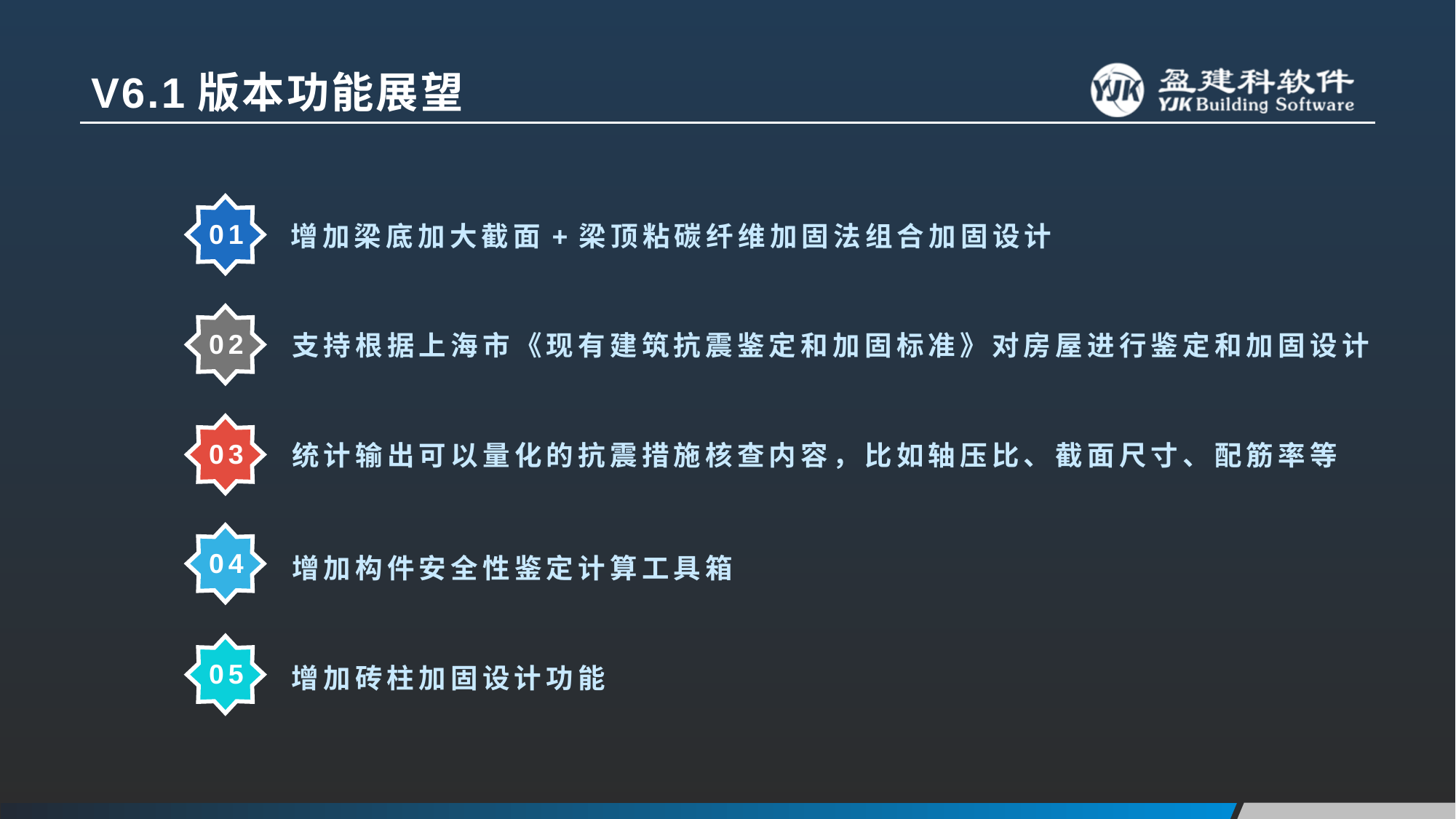

# V6.1版本功能展望

增加梁底加大截面+梁顶粘碳纤维加固法组合加固设计
01

支持根据上海市《现有建筑抗震鉴定和加固标准》对房屋进行鉴定和加固设计
02

统计输出可以量化的抗震措施核查内容，比如轴压比、截面尺寸、配筋率等
03

增加构件安全性鉴定计算工具箱
04

增加砖柱加固设计功能
05